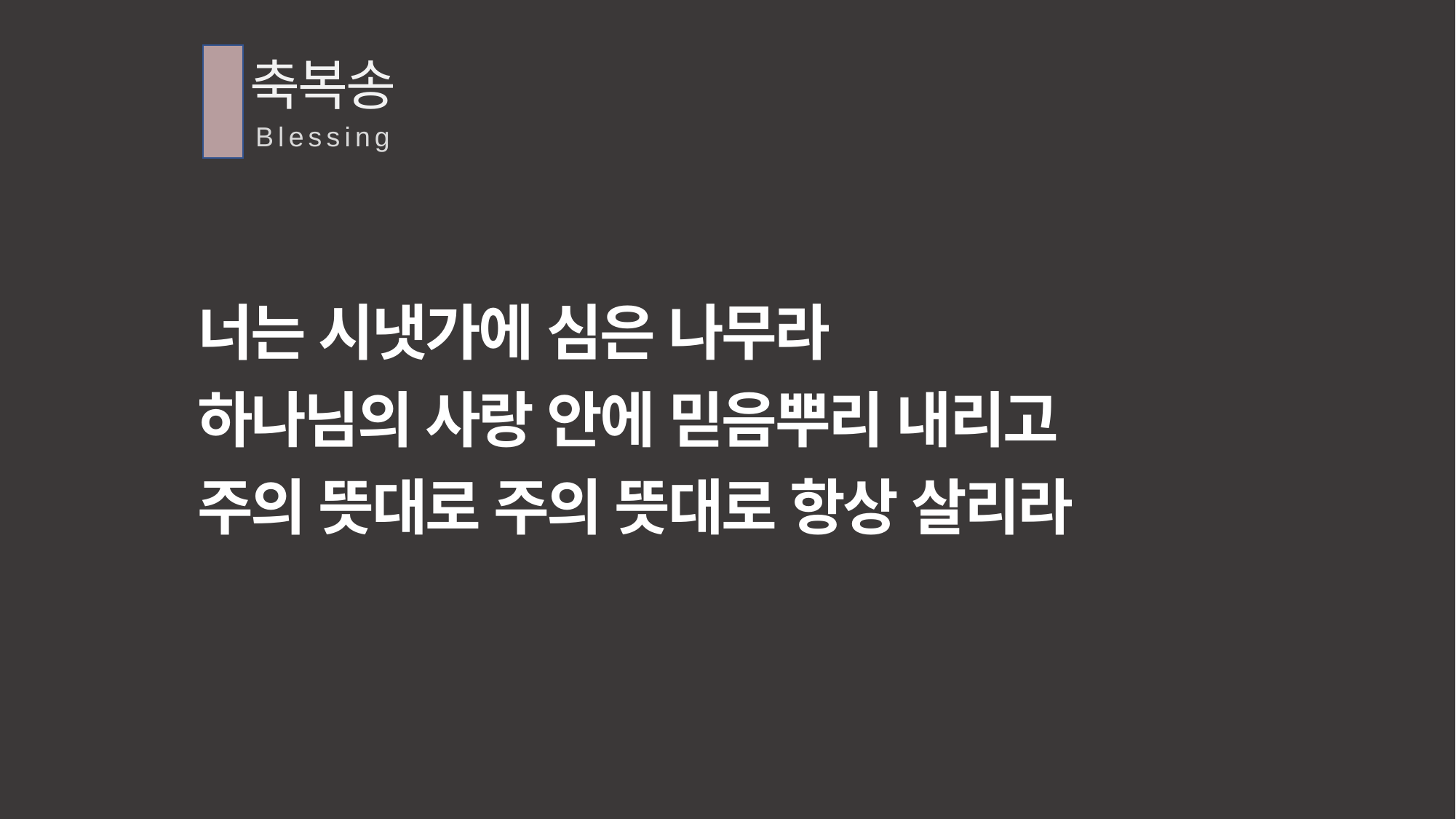

축복송
Blessing
너는 시냇가에 심은 나무라
하나님의 사랑 안에 믿음뿌리 내리고
주의 뜻대로 주의 뜻대로 항상 살리라